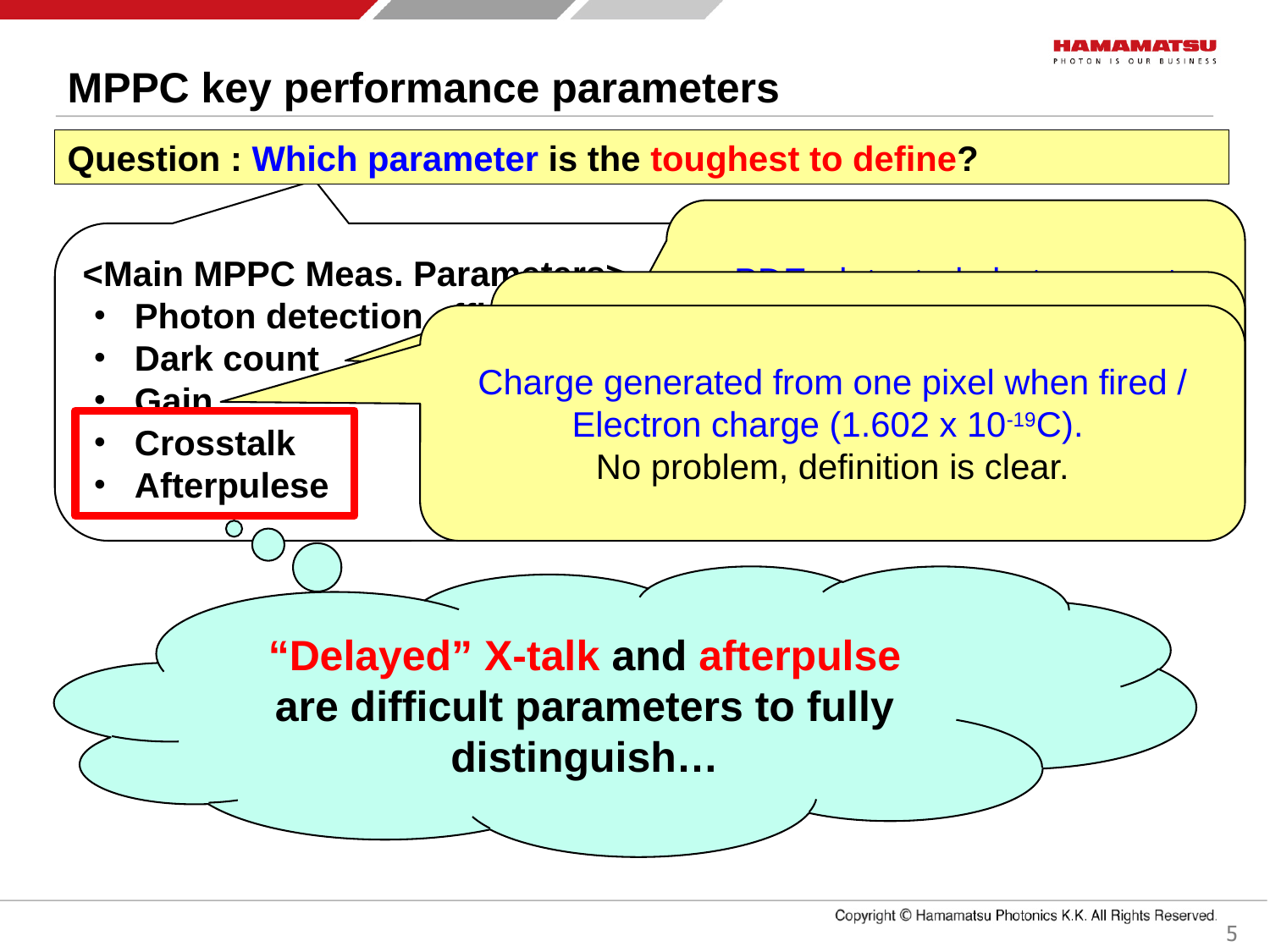

MPPC key performance parameters
Question : Which parameter is the toughest to define?
PDE=detected photon count
        /incident photon count
No problem, definition is clear.
<Main MPPC Meas. Parameters>
・ Photon detection efficiency
・ Dark count
・ Gain
・ Crosstalk
・ Afterpulese

Pulse count rate exceeding a threshold of 0.5p.e under dark condition.
No problem, definition is clear.
Charge generated from one pixel when fired / Electron charge (1.602 x 10-19C).
No problem, definition is clear.

“Delayed” X-talk and afterpulse
are difficult parameters to fully distinguish…
5